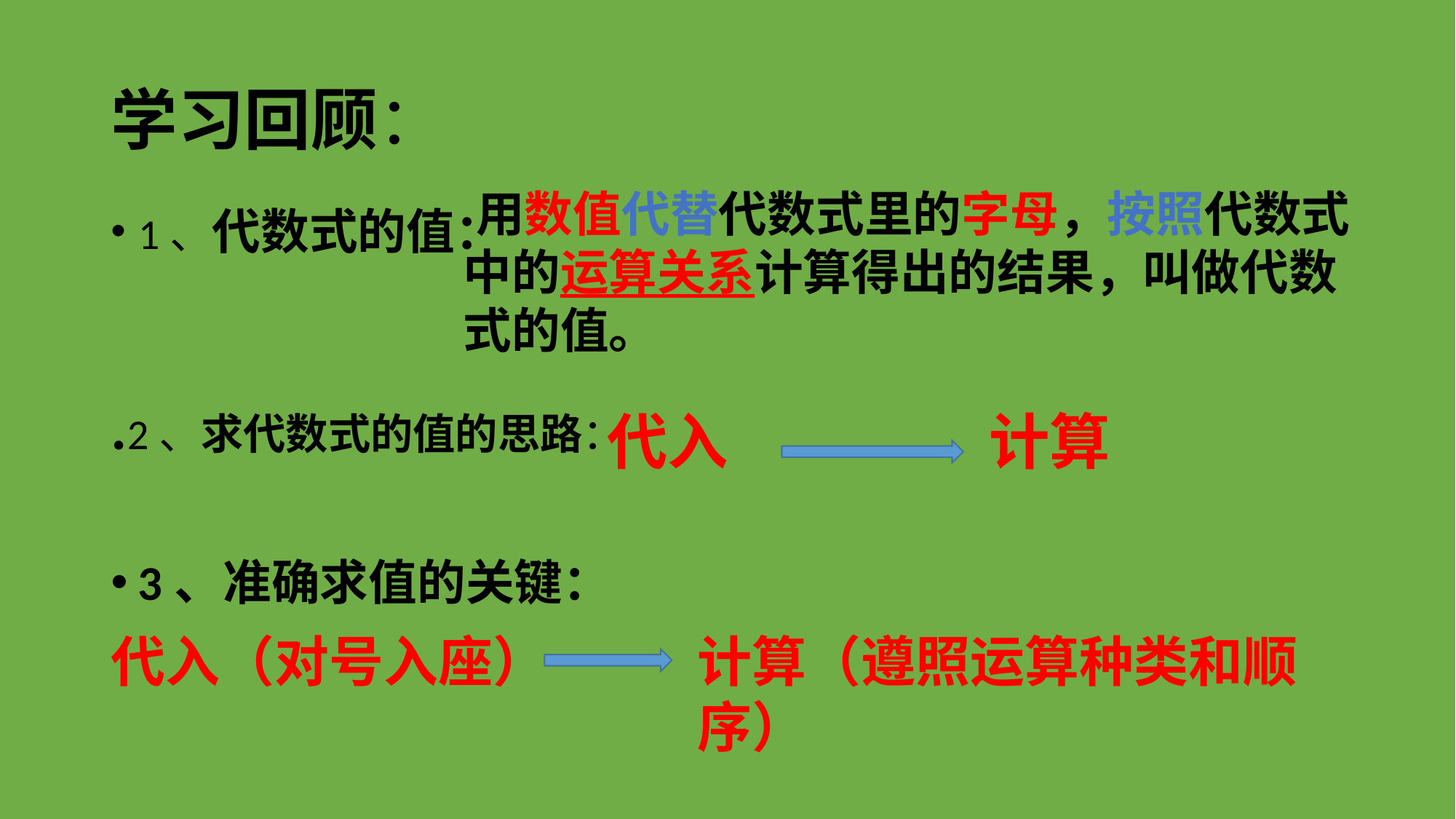

# 学习回顾：
 用数值代替代数式里的字母，按照代数式中的运算关系计算得出的结果，叫做代数式的值。
1、代数式的值：

.2、求代数式的值的思路：

3、准确求值的关键：

代入
计算

代入（对号入座）
计算（遵照运算种类和顺序）